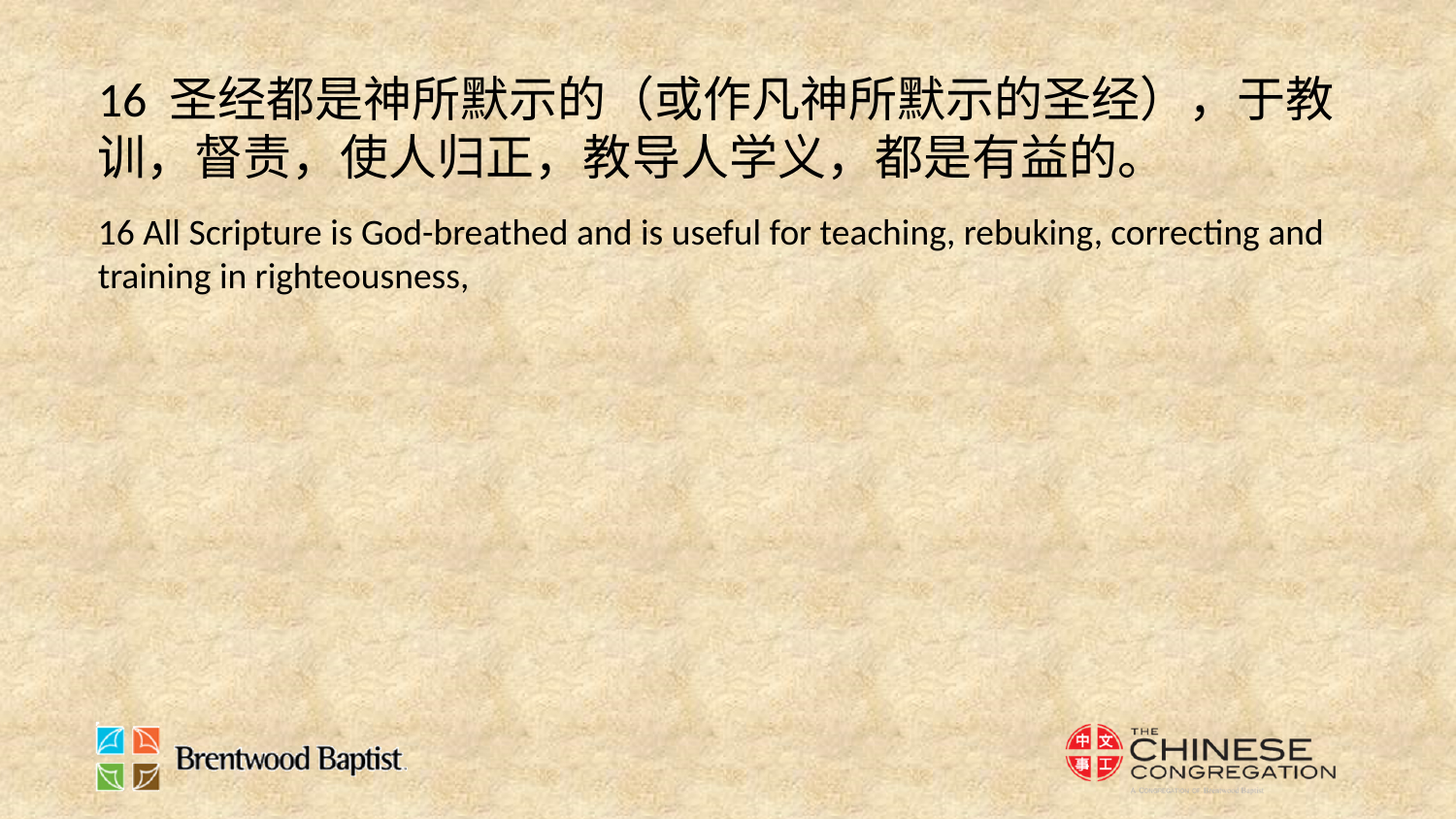

16 圣经都是神所默示的（或作凡神所默示的圣经），于教训，督责，使人归正，教导人学义，都是有益的。

16 All Scripture is God-breathed and is useful for teaching, rebuking, correcting and training in righteousness,